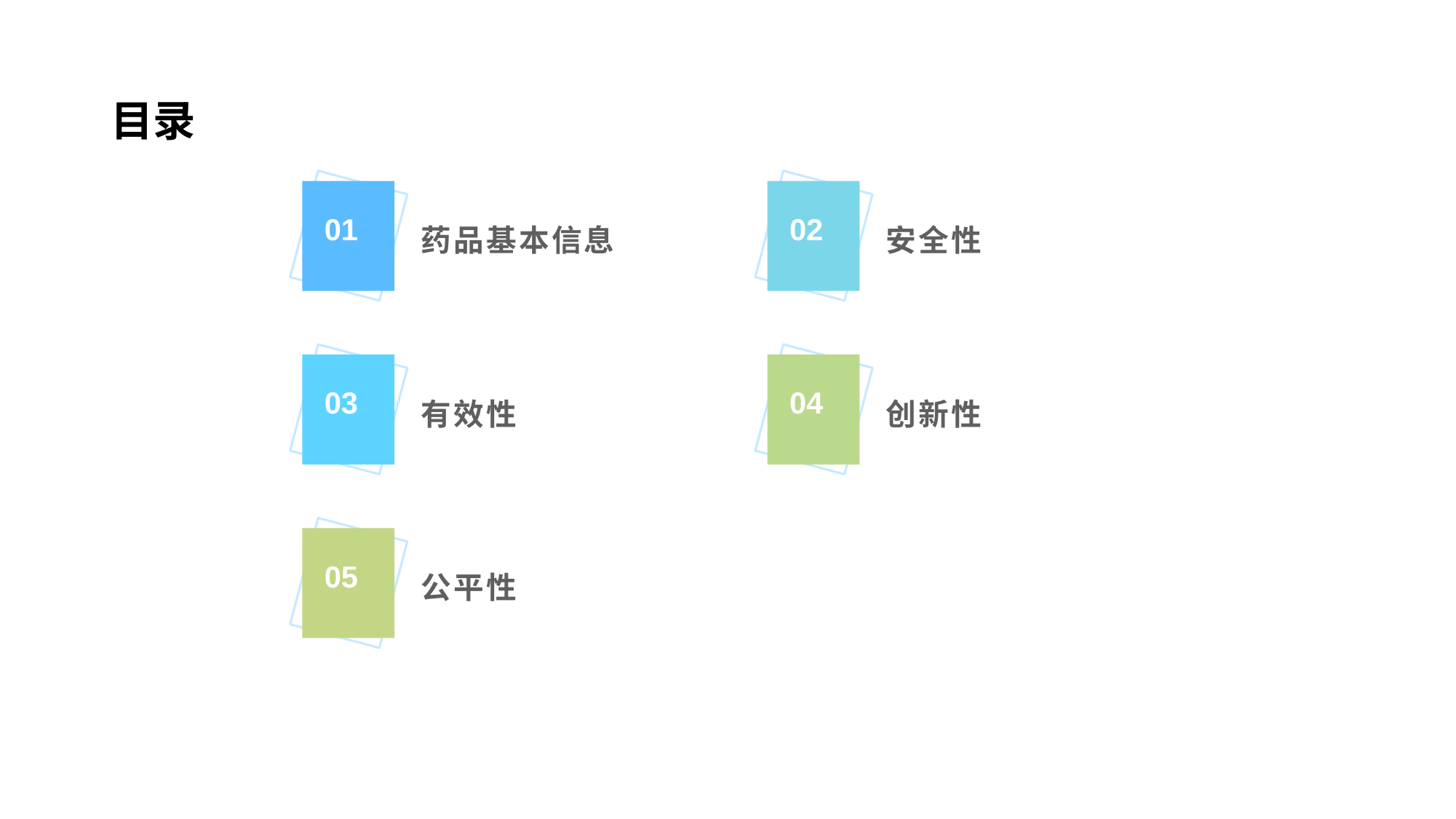

# 目录
药品基本信息
安全性

01
02
有效性
创新性

03
04
公平性

05